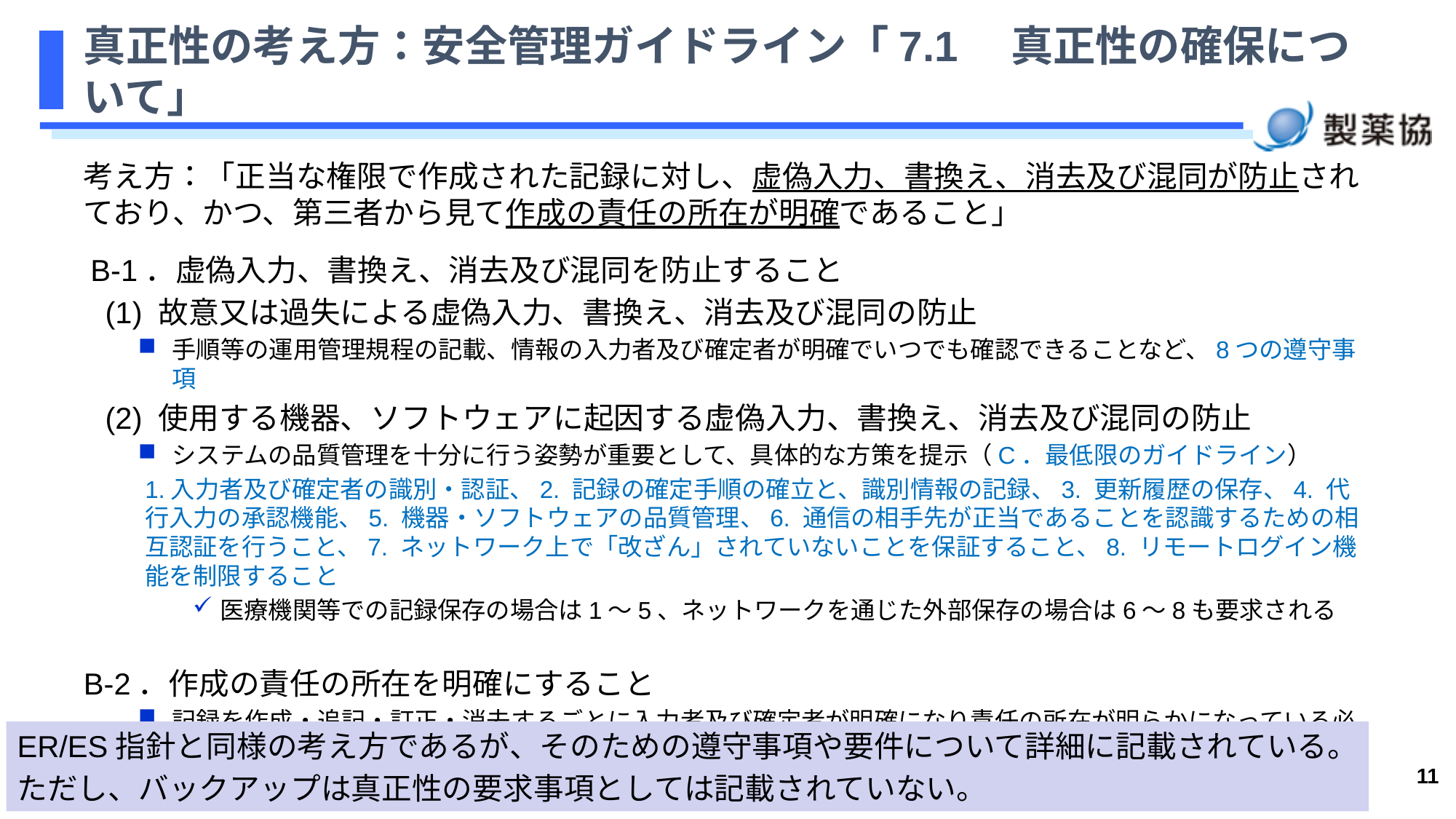

# 真正性の考え方：安全管理ガイドライン「7.1　真正性の確保について」
考え方：「正当な権限で作成された記録に対し、虚偽入力、書換え、消去及び混同が防止されており、かつ、第三者から見て作成の責任の所在が明確であること」

B-1．虚偽入力、書換え、消去及び混同を防止すること
(1) 故意又は過失による虚偽入力、書換え、消去及び混同の防止
手順等の運用管理規程の記載、情報の入力者及び確定者が明確でいつでも確認できることなど、8つの遵守事項
(2) 使用する機器、ソフトウェアに起因する虚偽入力、書換え、消去及び混同の防止
システムの品質管理を十分に行う姿勢が重要として、具体的な方策を提示（C．最低限のガイドライン）
1.入力者及び確定者の識別・認証、2. 記録の確定手順の確立と、識別情報の記録、3. 更新履歴の保存、4. 代行入力の承認機能、5. 機器・ソフトウェアの品質管理、6. 通信の相手先が正当であることを認識するための相互認証を行うこと、7. ネットワーク上で「改ざん」されていないことを保証すること、8. リモートログイン機能を制限すること
医療機関等での記録保存の場合は1～5、ネットワークを通じた外部保存の場合は6～8も要求される

B-2．作成の責任の所在を明確にすること
記録を作成・追記・訂正・消去するごとに入力者及び確定者が明確になり責任の所在が明らかになっている必要がある
要件：(1) 入力者及び確定者の識別と認証、(2) 記録の確定、(3) 識別情報の記録、(4) 更新履歴の保存
ER/ES指針と同様の考え方であるが、そのための遵守事項や要件について詳細に記載されている。
ただし、バックアップは真正性の要求事項としては記載されていない。
11